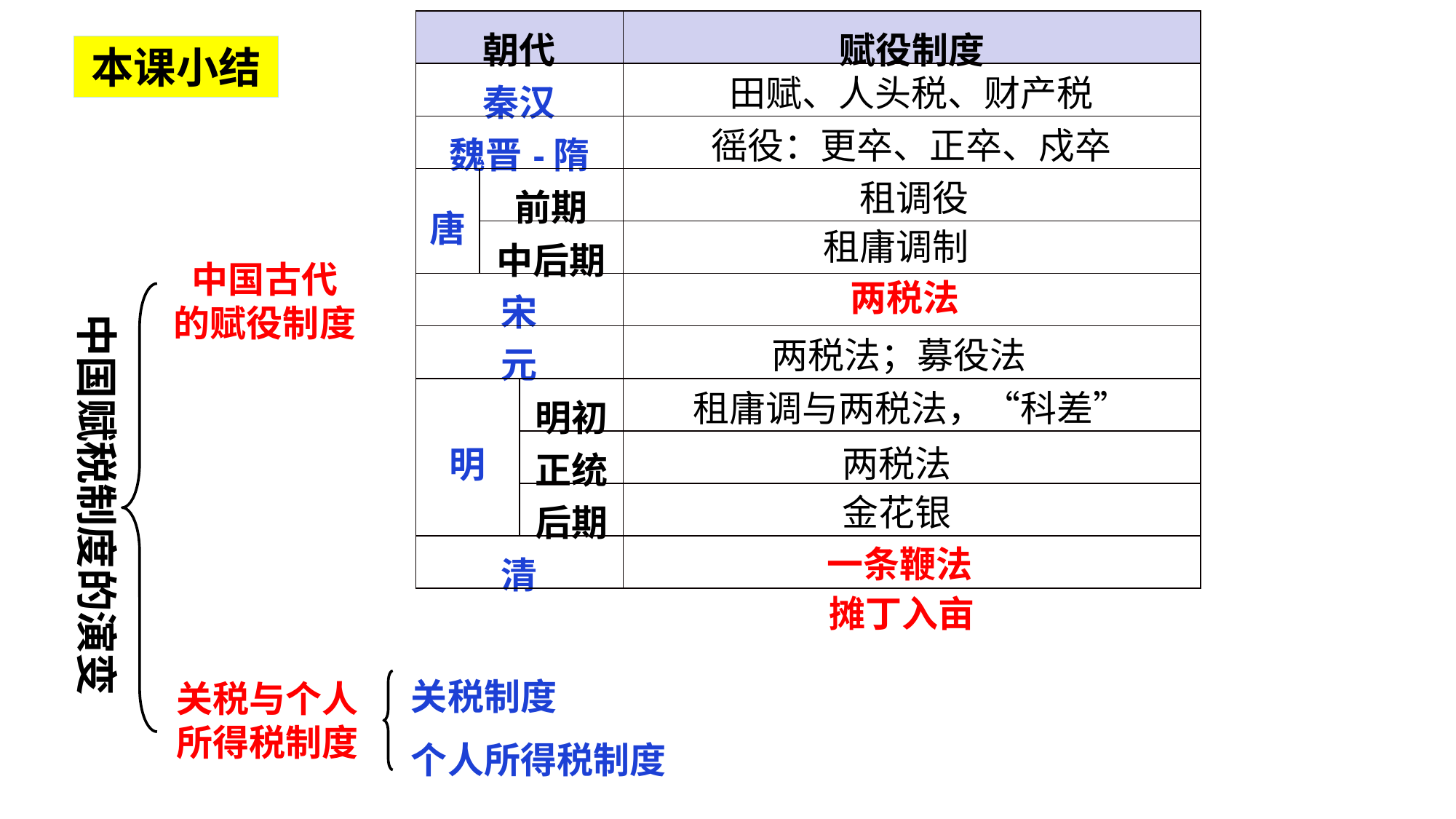

| 朝代 |  |  | 赋役制度 |
| --- | --- | --- | --- |
| 秦汉 |  |  |  |
| 魏晋-隋 |  |  |  |
| 唐 | 前期 |  |  |
|  | 中后期 |  |  |
| 宋 |  |  |  |
| 元 |  |  |  |
| 明 |  | 明初 |  |
|  |  | 正统 |  |
|  |  | 后期 |  |
| 清 |  |  |  |
本课小结
田赋、人头税、财产税
徭役：更卒、正卒、戍卒
租调役
租庸调制
中国古代
的赋役制度
两税法

中国赋税制度的演变
两税法；募役法
租庸调与两税法，“科差”
两税法
金花银
一条鞭法
摊丁入亩
关税制度
关税与个人
所得税制度

个人所得税制度